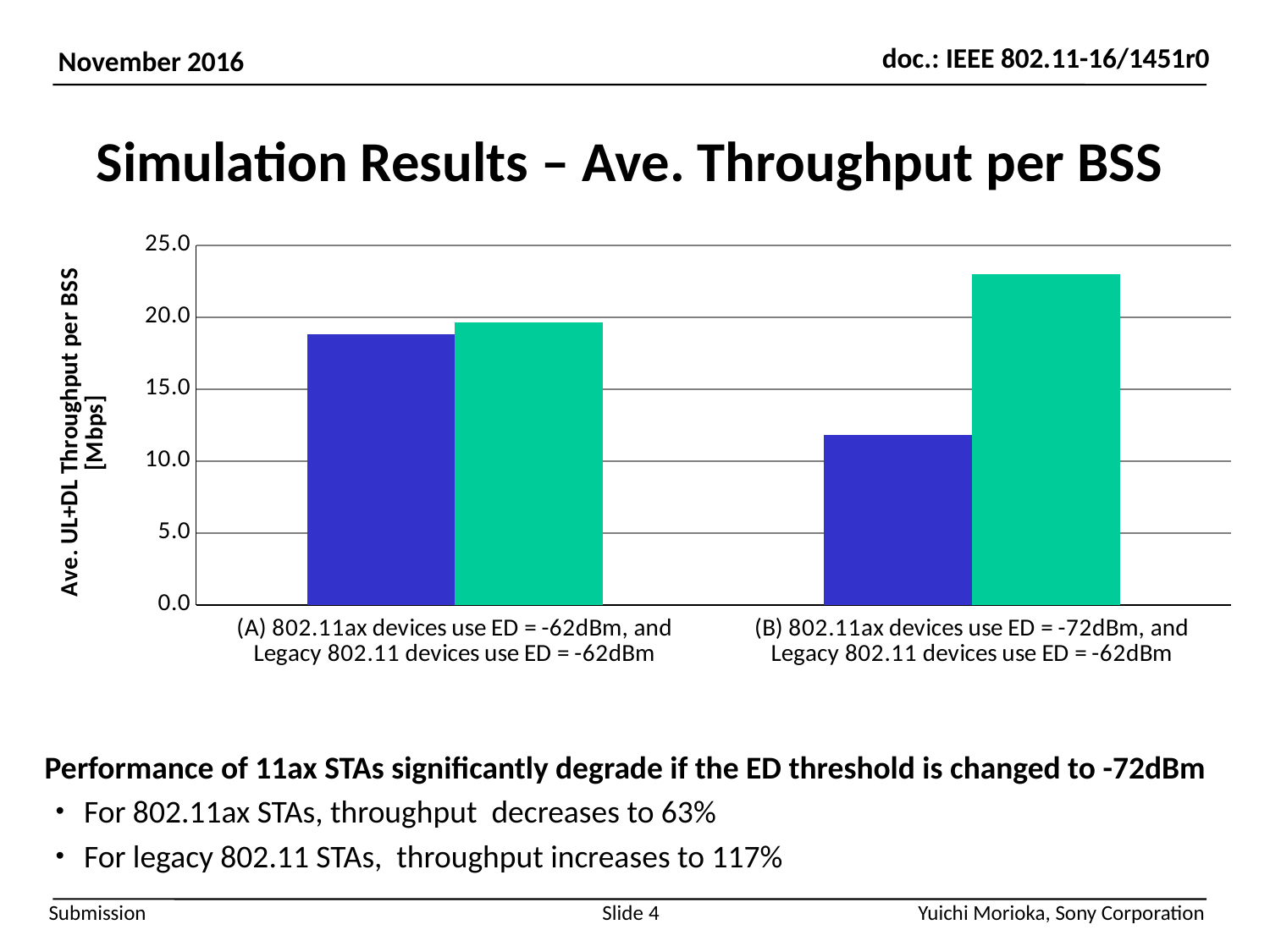

# Simulation Results – Ave. Throughput per BSS

### Chart

| Category |  |  |
|---|---|---|
| (A) 802.11ax devices use ED = -62dBm, and
Legacy 802.11 devices use ED = -62dBm | 18.79157106315788 | 19.611984115789472 |
| (B) 802.11ax devices use ED = -72dBm, and
Legacy 802.11 devices use ED = -62dBm | 11.817576157894734 | 23.01077202105263 |
Performance of 11ax STAs significantly degrade if the ED threshold is changed to -72dBm
・For 802.11ax STAs, throughput  decreases to 63%
・For legacy 802.11 STAs,  throughput increases to 117%
Slide 4